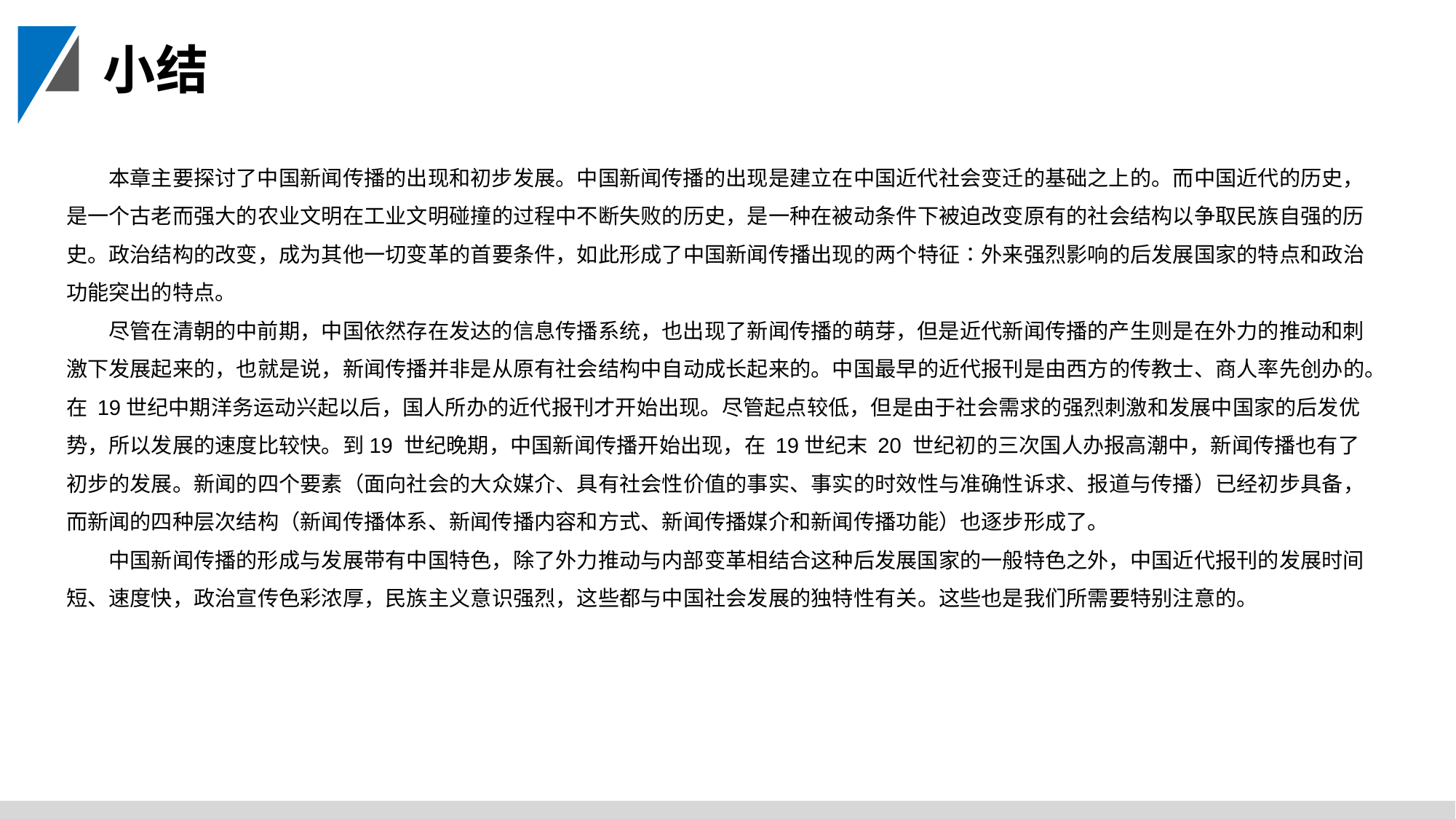

小结
本章主要探讨了中国新闻传播的出现和初步发展。中国新闻传播的出现是建立在中国近代社会变迁的基础之上的。而中国近代的历史，是一个古老而强大的农业文明在工业文明碰撞的过程中不断失败的历史，是一种在被动条件下被迫改变原有的社会结构以争取民族自强的历史。政治结构的改变，成为其他一切变革的首要条件，如此形成了中国新闻传播出现的两个特征∶外来强烈影响的后发展国家的特点和政治功能突出的特点。
尽管在清朝的中前期，中国依然存在发达的信息传播系统，也出现了新闻传播的萌芽，但是近代新闻传播的产生则是在外力的推动和刺激下发展起来的，也就是说，新闻传播并非是从原有社会结构中自动成长起来的。中国最早的近代报刊是由西方的传教士、商人率先创办的。在 19世纪中期洋务运动兴起以后，国人所办的近代报刊才开始出现。尽管起点较低，但是由于社会需求的强烈刺激和发展中国家的后发优势，所以发展的速度比较快。到19 世纪晚期，中国新闻传播开始出现，在 19世纪末 20 世纪初的三次国人办报高潮中，新闻传播也有了初步的发展。新闻的四个要素（面向社会的大众媒介、具有社会性价值的事实、事实的时效性与准确性诉求、报道与传播）已经初步具备，而新闻的四种层次结构（新闻传播体系、新闻传播内容和方式、新闻传播媒介和新闻传播功能）也逐步形成了。
中国新闻传播的形成与发展带有中国特色，除了外力推动与内部变革相结合这种后发展国家的一般特色之外，中国近代报刊的发展时间短、速度快，政治宣传色彩浓厚，民族主义意识强烈，这些都与中国社会发展的独特性有关。这些也是我们所需要特别注意的。